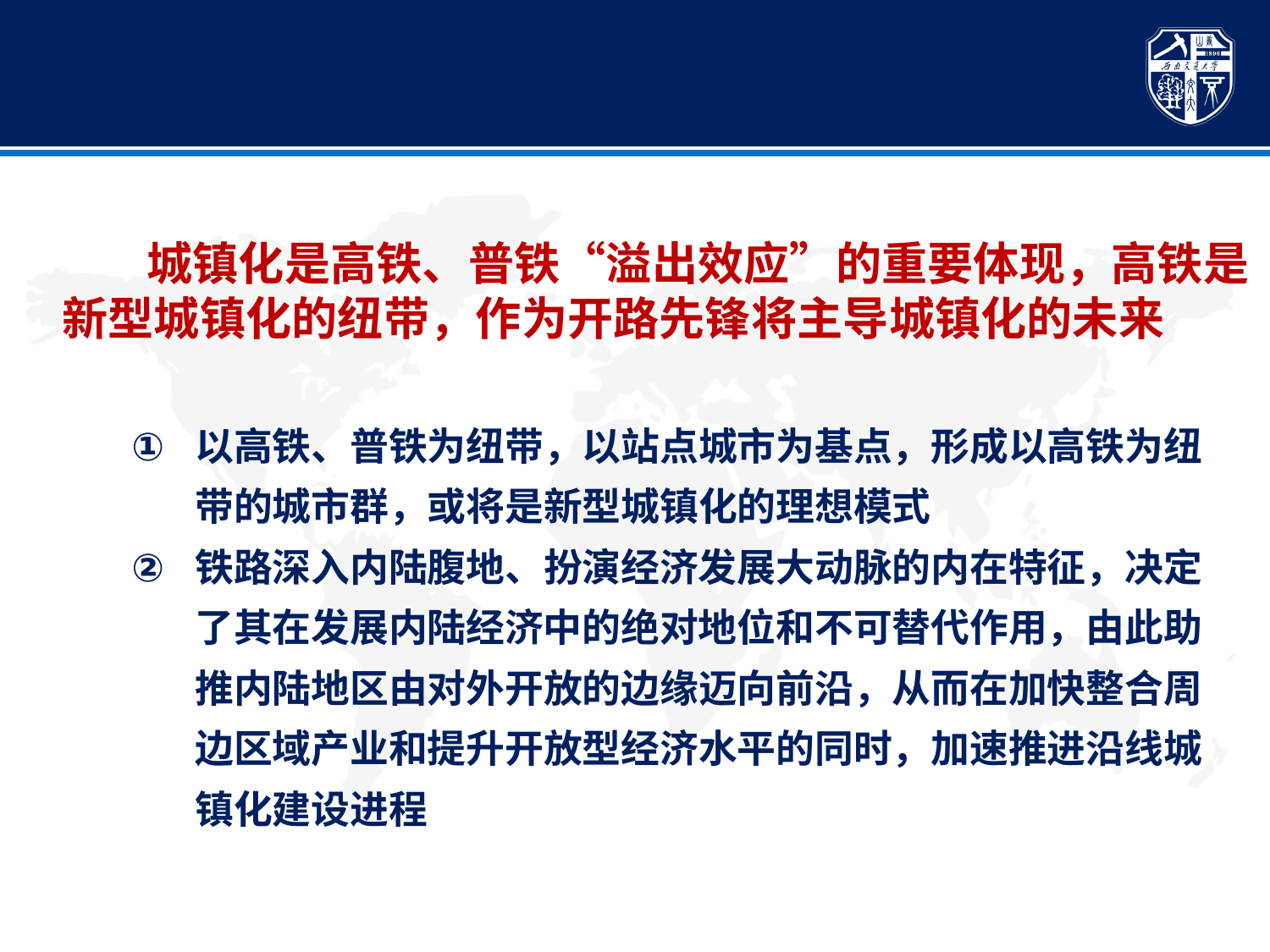

3.  铁路建设与产业化、城镇化有机结合
  城镇化是高铁、普铁“溢出效应”的重要体现，高铁是新型城镇化的纽带，作为开路先锋将主导城镇化的未来
以高铁、普铁为纽带，以站点城市为基点，形成以高铁为纽带的城市群，或将是新型城镇化的理想模式
铁路深入内陆腹地、扮演经济发展大动脉的内在特征，决定了其在发展内陆经济中的绝对地位和不可替代作用，由此助推内陆地区由对外开放的边缘迈向前沿，从而在加快整合周边区域产业和提升开放型经济水平的同时，加速推进沿线城镇化建设进程